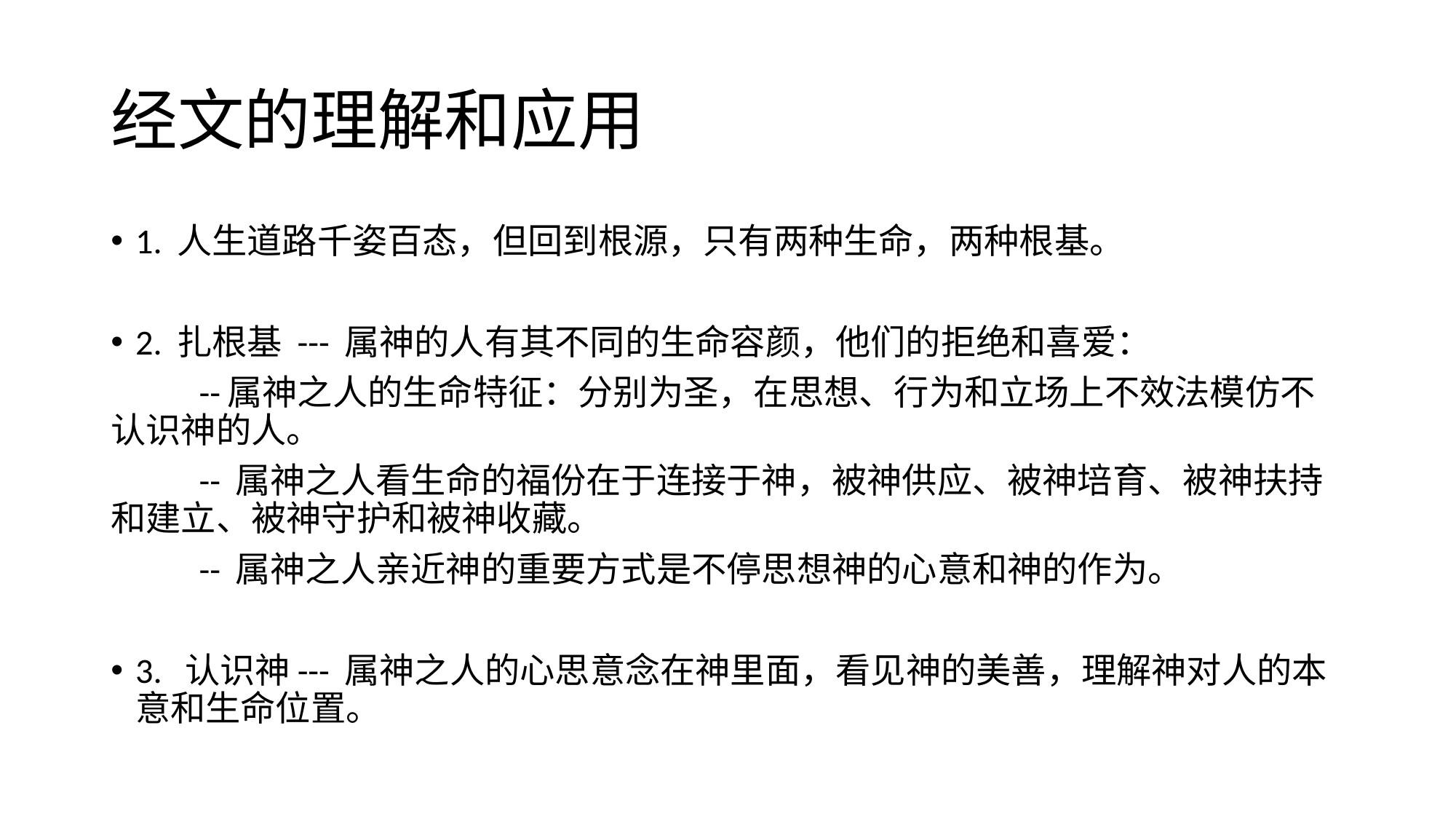

# 经文的理解和应用
1. 人生道路千姿百态，但回到根源，只有两种生命，两种根基。

2. 扎根基 --- 属神的人有其不同的生命容颜，他们的拒绝和喜爱：
           --属神之人的生命特征：分别为圣，在思想、行为和立场上不效法模仿不认识神的人。
           -- 属神之人看生命的福份在于连接于神，被神供应、被神培育、被神扶持和建立、被神守护和被神收藏。
           -- 属神之人亲近神的重要方式是不停思想神的心意和神的作为。

3.  认识神--- 属神之人的心思意念在神里面，看见神的美善，理解神对人的本意和生命位置。